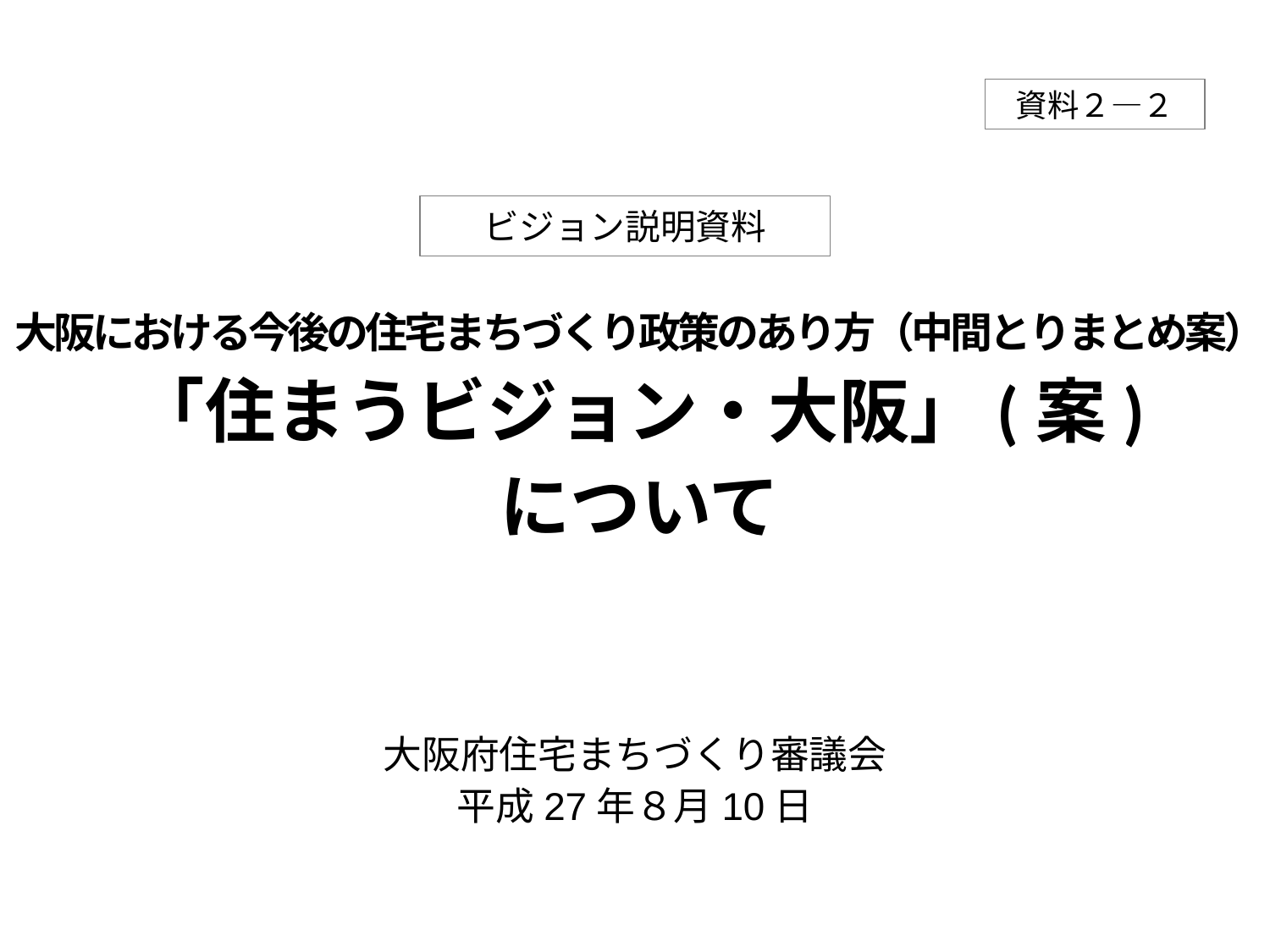

資料２―２
ビジョン説明資料
大阪における今後の住宅まちづくり政策のあり方（中間とりまとめ案）
「住まうビジョン・大阪」(案)
について
大阪府住宅まちづくり審議会
平成27年８月10日